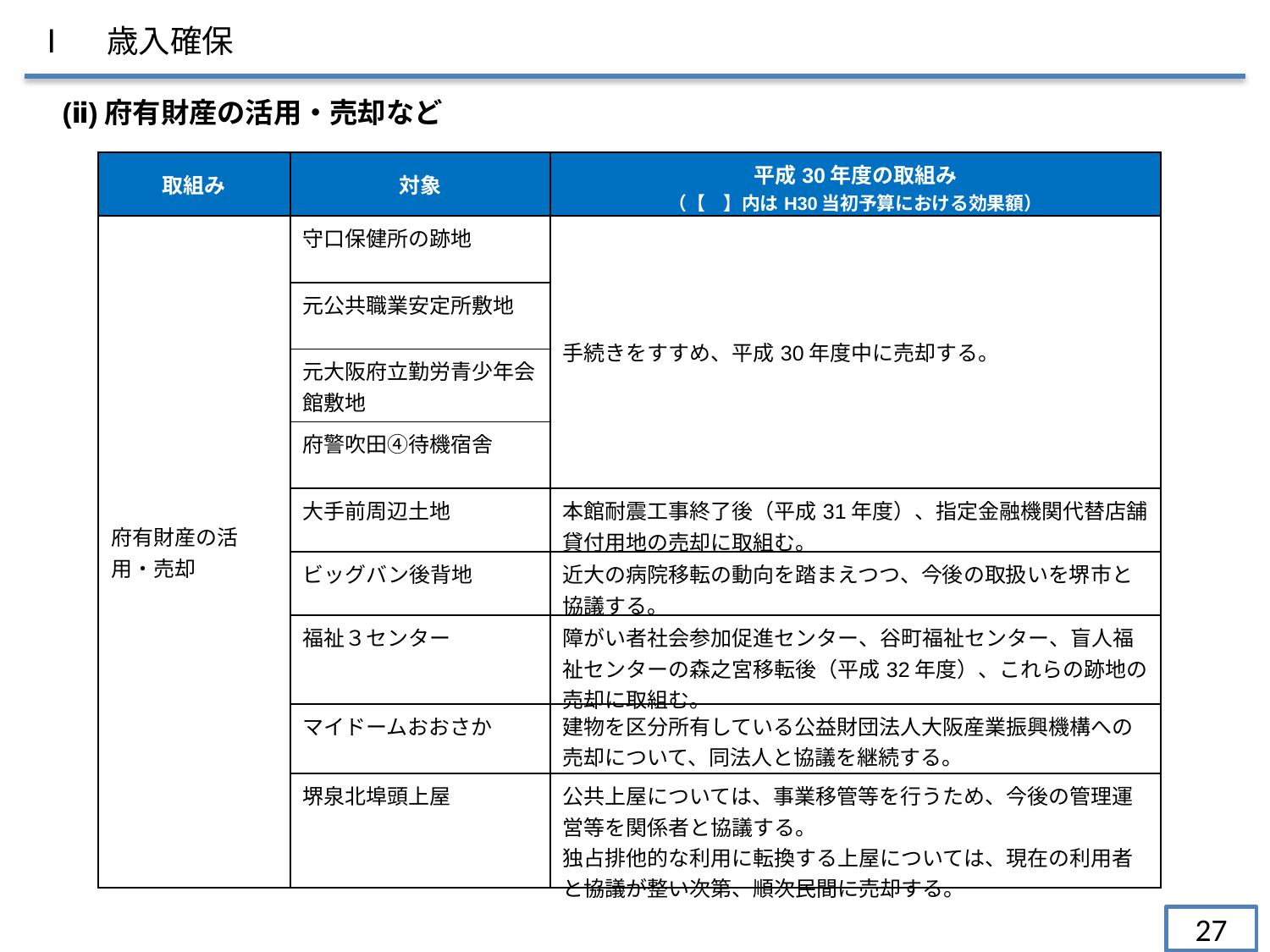

Ⅰ　歳入確保
(ⅱ)府有財産の活用・売却など
| 取組み | 対象 | 平成30年度の取組み （【　】内はH30当初予算における効果額） |
| --- | --- | --- |
| 府有財産の活用・売却 | 守口保健所の跡地 | 手続きをすすめ、平成30年度中に売却する。 |
|  | 元公共職業安定所敷地 |  |
|  | 元大阪府立勤労青少年会館敷地 |  |
|  | 府警吹田④待機宿舎 |  |
|  | 大手前周辺土地 | 本館耐震工事終了後（平成31年度）、指定金融機関代替店舗貸付用地の売却に取組む。 |
|  | ビッグバン後背地 | 近大の病院移転の動向を踏まえつつ、今後の取扱いを堺市と協議する。 |
|  | 福祉３センター | 障がい者社会参加促進センター、谷町福祉センター、盲人福祉センターの森之宮移転後（平成32年度）、これらの跡地の売却に取組む。 |
|  | マイドームおおさか | 建物を区分所有している公益財団法人大阪産業振興機構への売却について、同法人と協議を継続する。 |
|  | 堺泉北埠頭上屋 | 公共上屋については、事業移管等を行うため、今後の管理運営等を関係者と協議する。 独占排他的な利用に転換する上屋については、現在の利用者と協議が整い次第、順次民間に売却する。 |
27